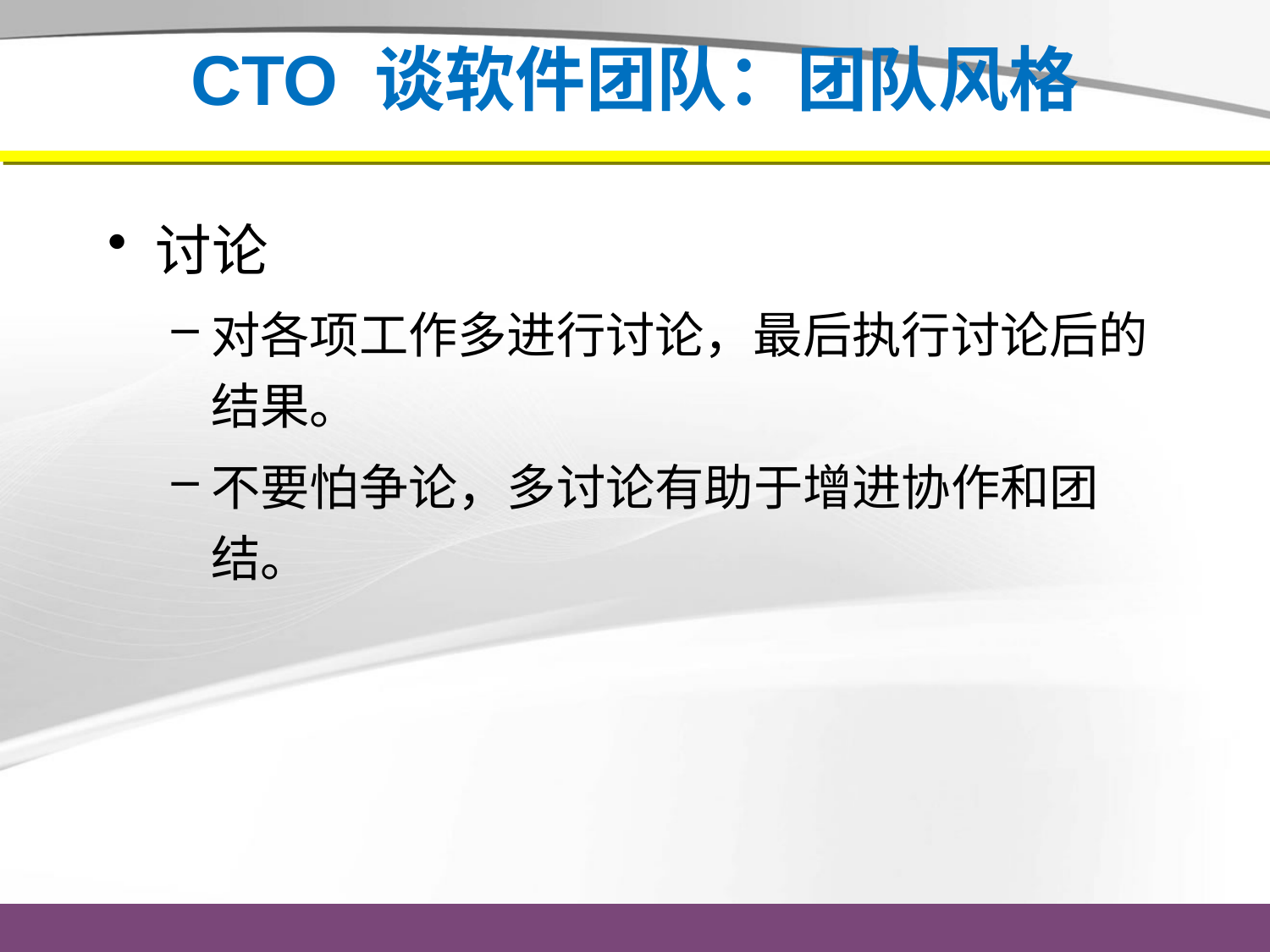

# CTO 谈软件团队：团队风格
讨论
对各项工作多进行讨论，最后执行讨论后的结果。
不要怕争论，多讨论有助于增进协作和团结。